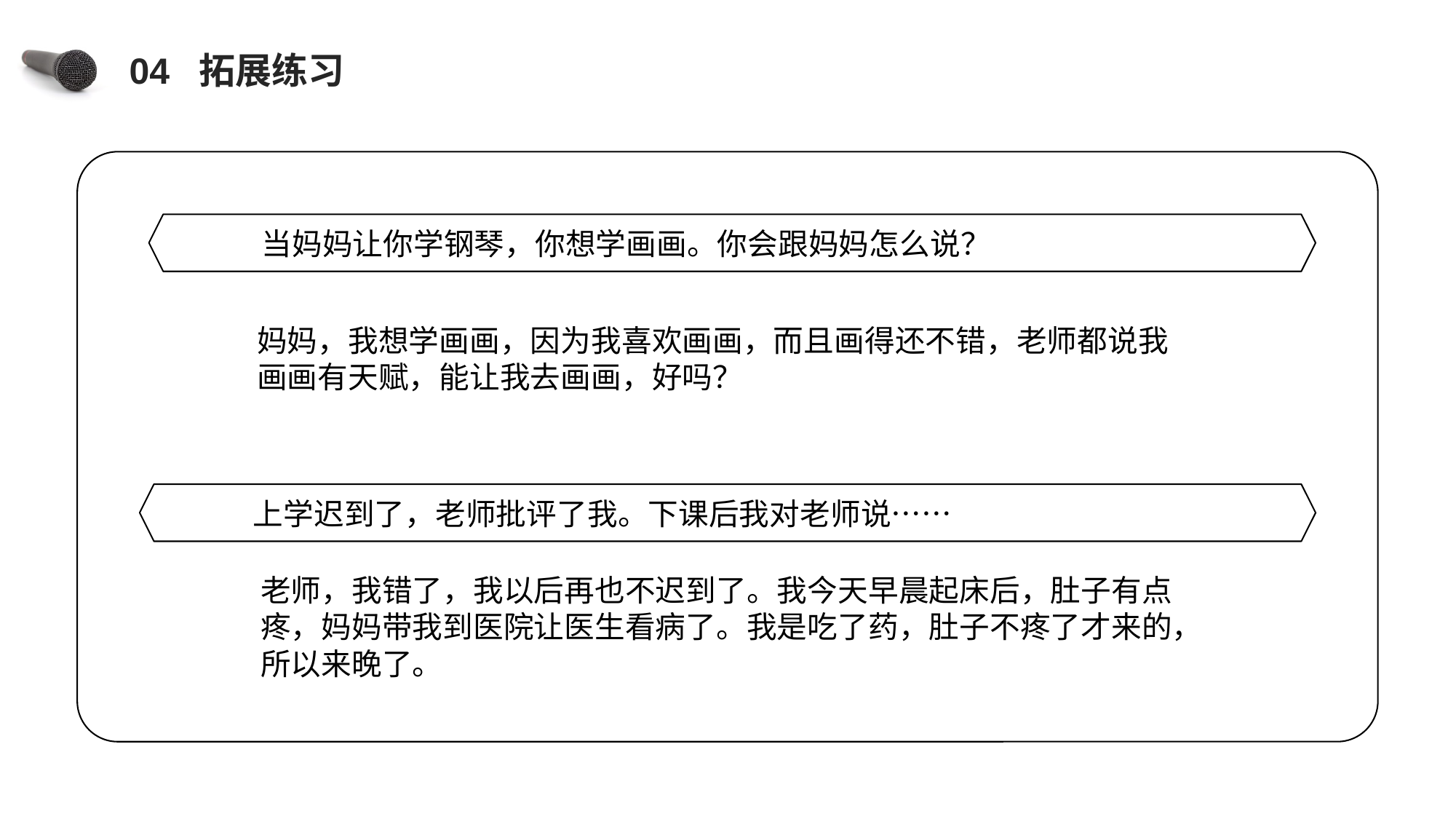

04  拓展练习
当妈妈让你学钢琴，你想学画画。你会跟妈妈怎么说？
妈妈，我想学画画，因为我喜欢画画，而且画得还不错，老师都说我画画有天赋，能让我去画画，好吗？
上学迟到了，老师批评了我。下课后我对老师说……
老师，我错了，我以后再也不迟到了。我今天早晨起床后，肚子有点疼，妈妈带我到医院让医生看病了。我是吃了药，肚子不疼了才来的，所以来晚了。